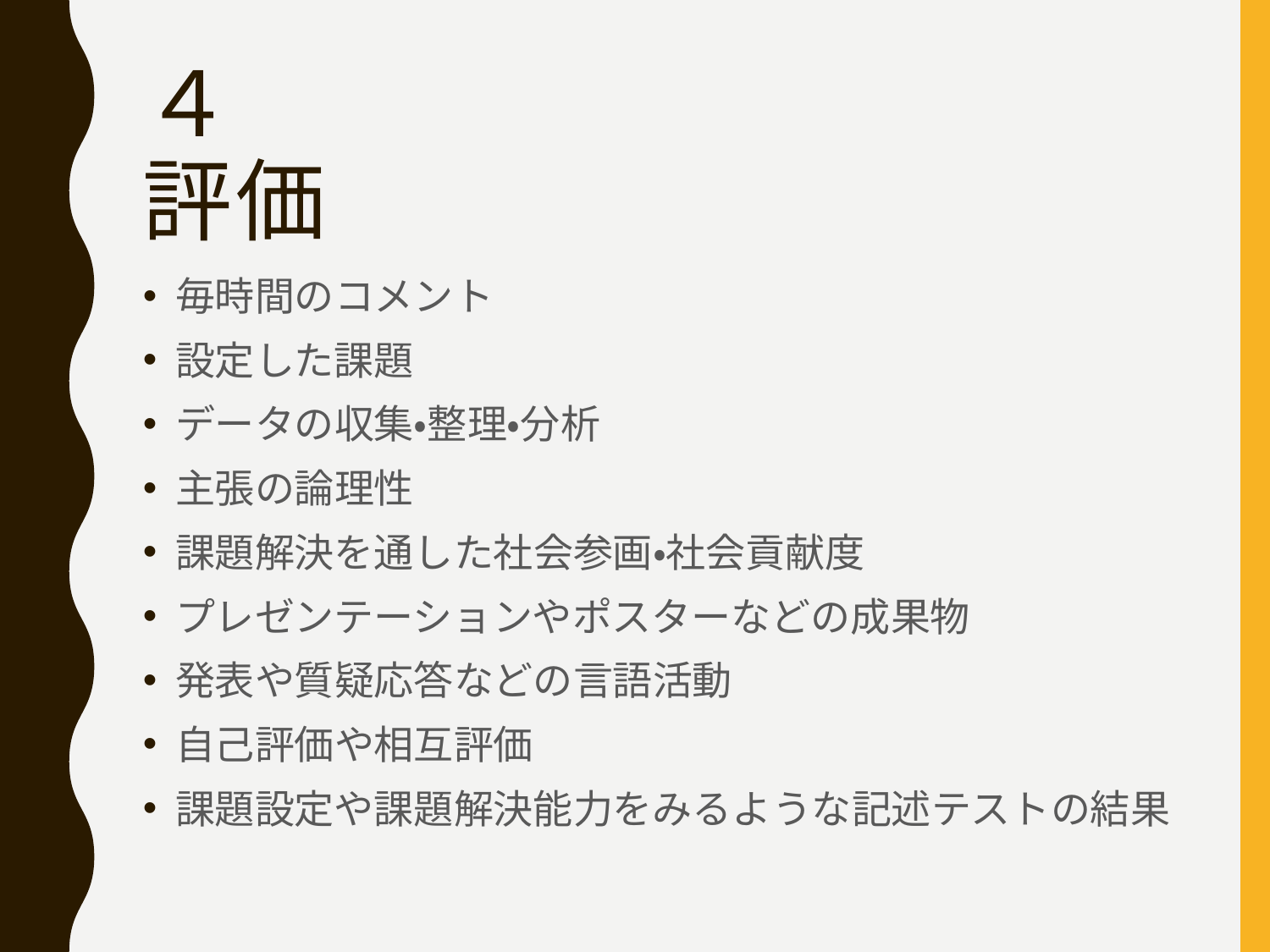

# ４ 評価
毎時間のコメント
設定した課題
データの収集・整理・分析
主張の論理性
課題解決を通した社会参画・社会貢献度
プレゼンテーションやポスターなどの成果物
発表や質疑応答などの言語活動
自己評価や相互評価
課題設定や課題解決能力をみるような記述テストの結果